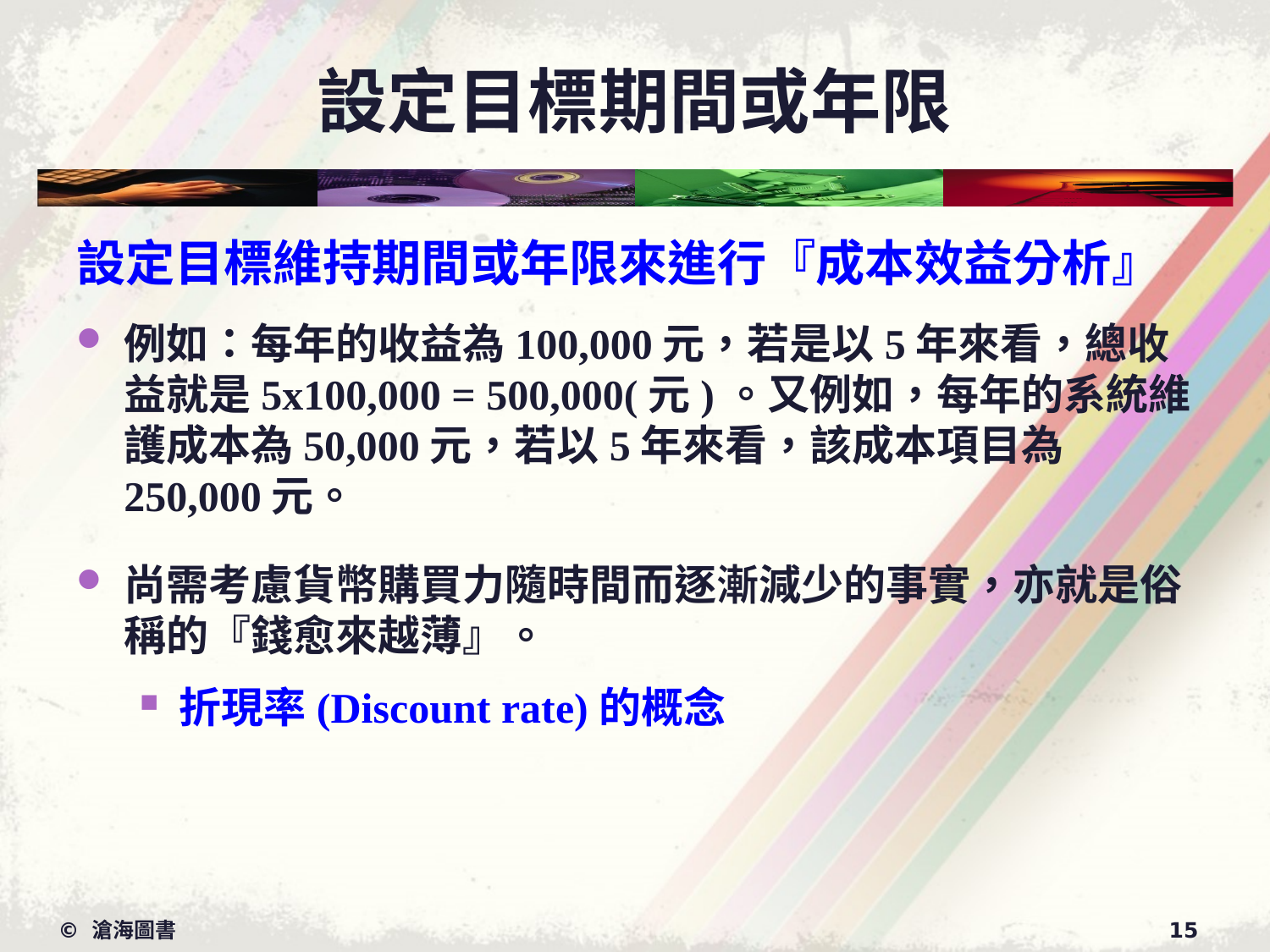

# 設定目標期間或年限
設定目標維持期間或年限來進行『成本效益分析』
例如：每年的收益為100,000元，若是以5年來看，總收益就是5x100,000 = 500,000(元)。又例如，每年的系統維護成本為50,000元，若以5年來看，該成本項目為250,000元。
尚需考慮貨幣購買力隨時間而逐漸減少的事實，亦就是俗稱的『錢愈來越薄』。
折現率(Discount rate)的概念
© 滄海圖書
15